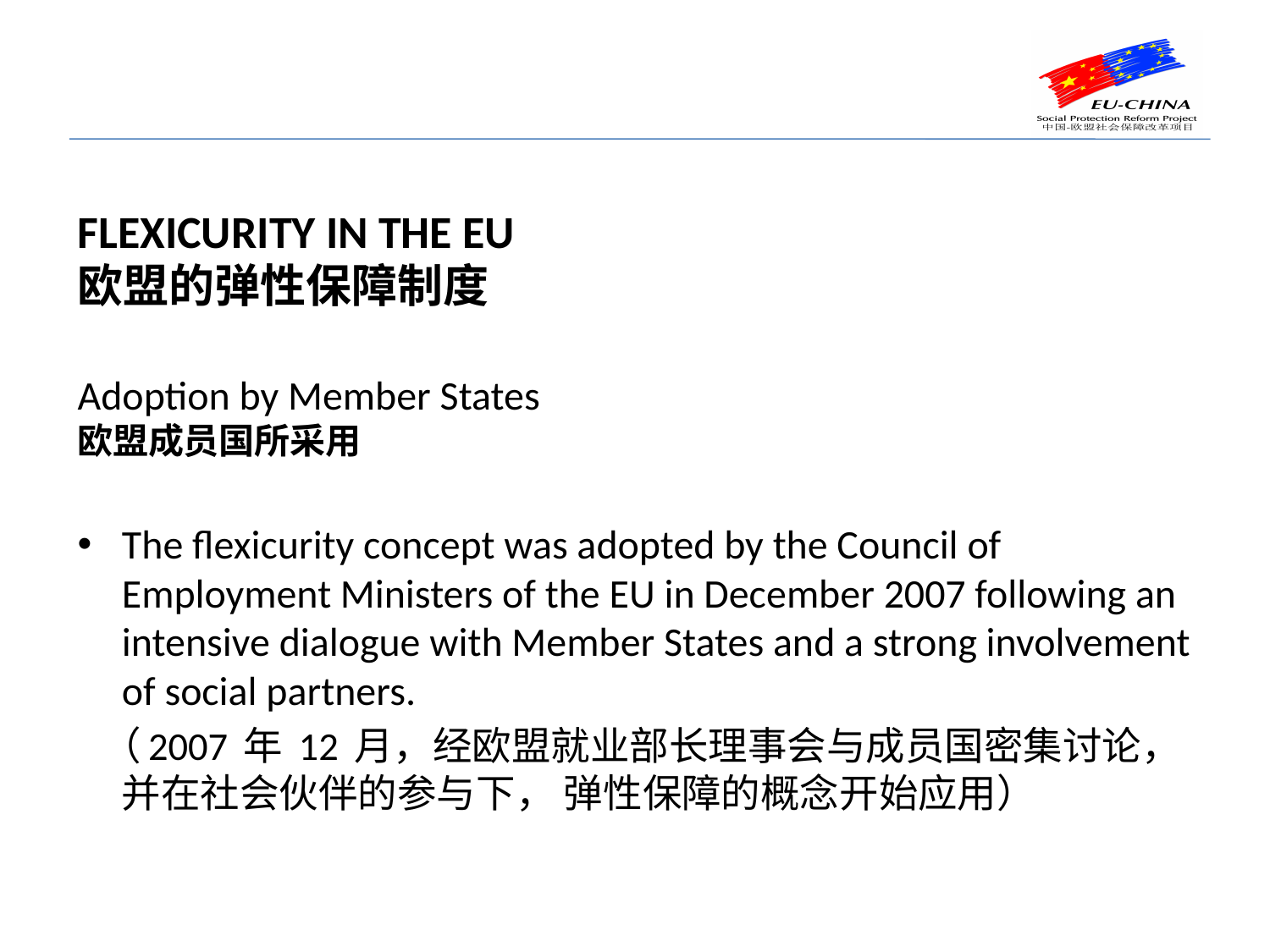

Flexicurity in the EU
欧盟的弹性保障制度

Adoption by Member States
欧盟成员国所采用

The flexicurity concept was adopted by the Council of Employment Ministers of the EU in December 2007 following an intensive dialogue with Member States and a strong involvement of social partners.
  （2007 年 12 月，经欧盟就业部长理事会与成员国密集讨论，并在社会伙伴的参与下， 弹性保障的概念开始应用）